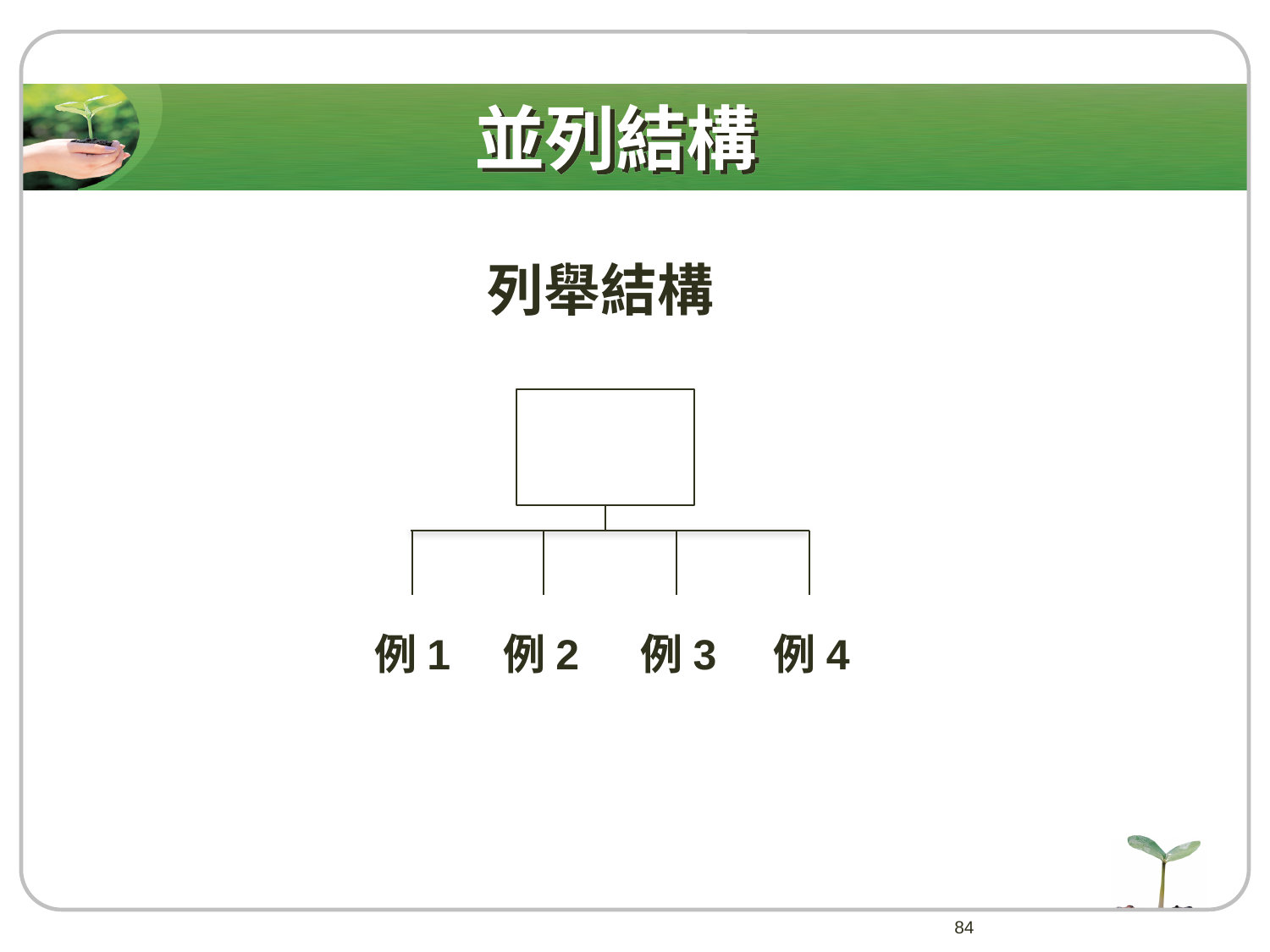

# 並列結構
列舉結構

例1
例2
例3
例4
84